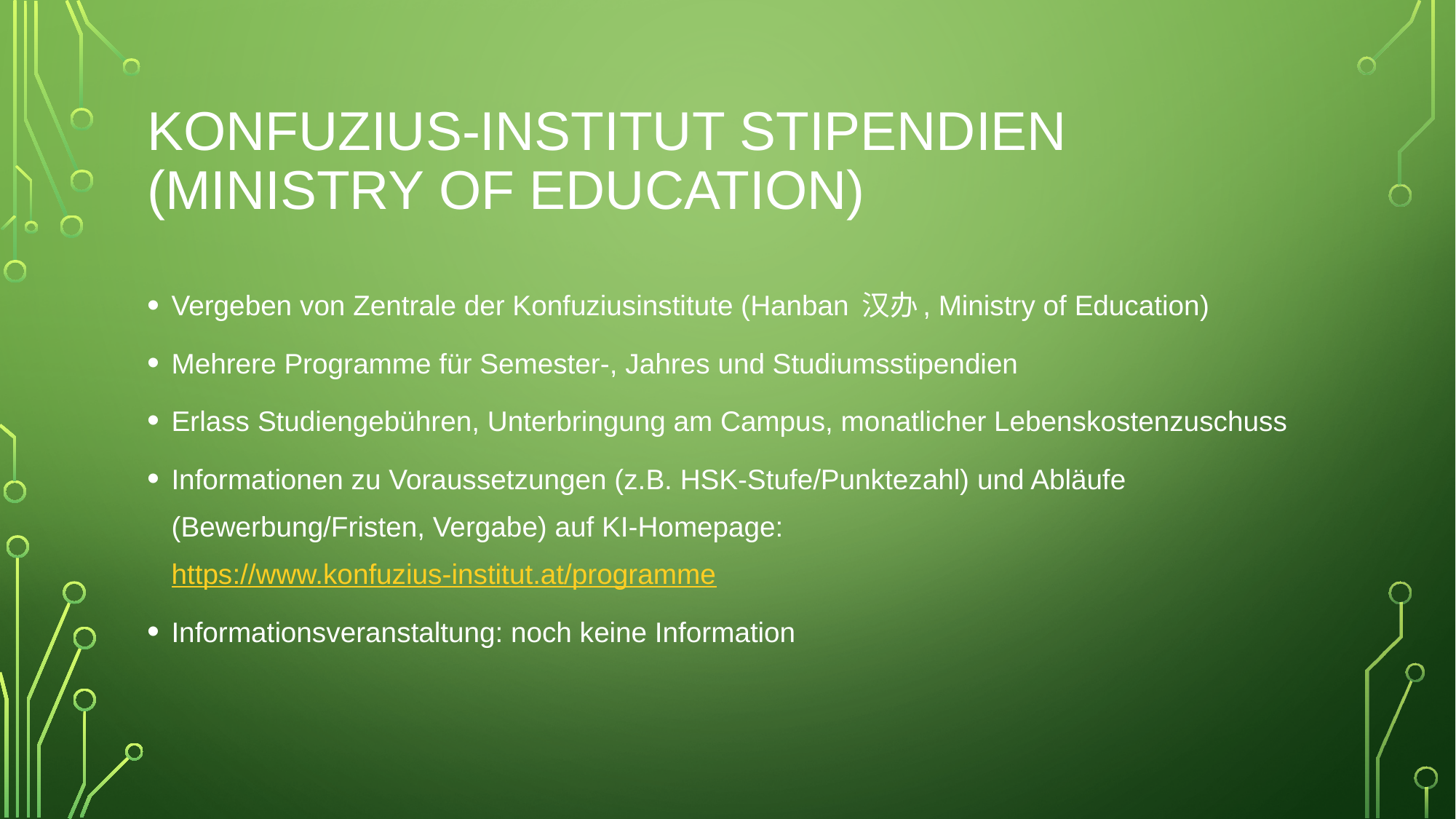

# Konfuzius-Institut Stipendien (Ministry of Education)
Vergeben von Zentrale der Konfuziusinstitute (Hanban 汉办, Ministry of Education)
Mehrere Programme für Semester-, Jahres und Studiumsstipendien
Erlass Studiengebühren, Unterbringung am Campus, monatlicher Lebenskostenzuschuss
Informationen zu Voraussetzungen (z.B. HSK-Stufe/Punktezahl) und Abläufe (Bewerbung/Fristen, Vergabe) auf KI-Homepage: https://www.konfuzius-institut.at/programme
Informationsveranstaltung: noch keine Information